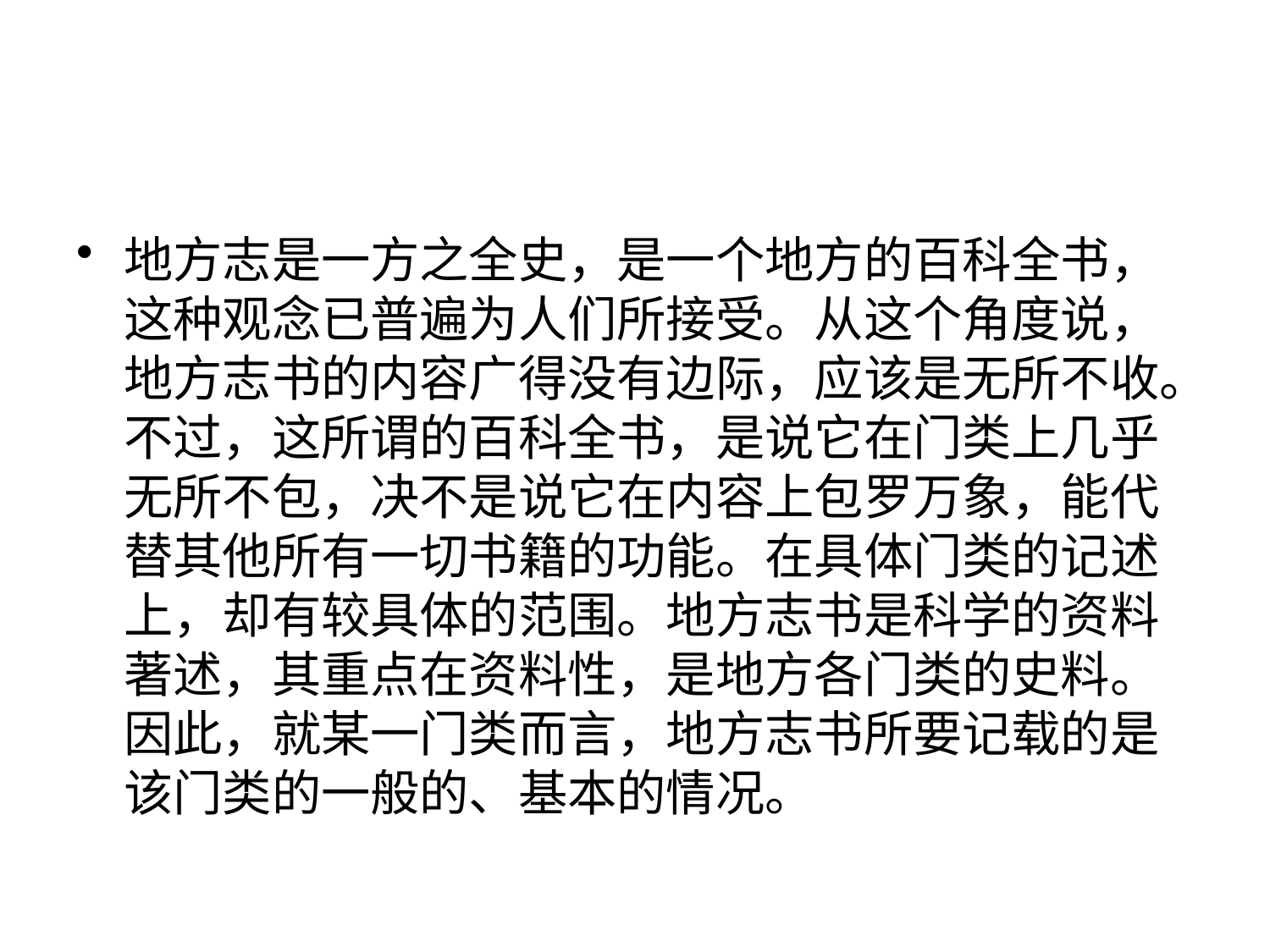

地方志是一方之全史，是一个地方的百科全书，这种观念已普遍为人们所接受。从这个角度说，地方志书的内容广得没有边际，应该是无所不收。不过，这所谓的百科全书，是说它在门类上几乎无所不包，决不是说它在内容上包罗万象，能代替其他所有一切书籍的功能。在具体门类的记述上，却有较具体的范围。地方志书是科学的资料著述，其重点在资料性，是地方各门类的史料。因此，就某一门类而言，地方志书所要记载的是该门类的一般的、基本的情况。